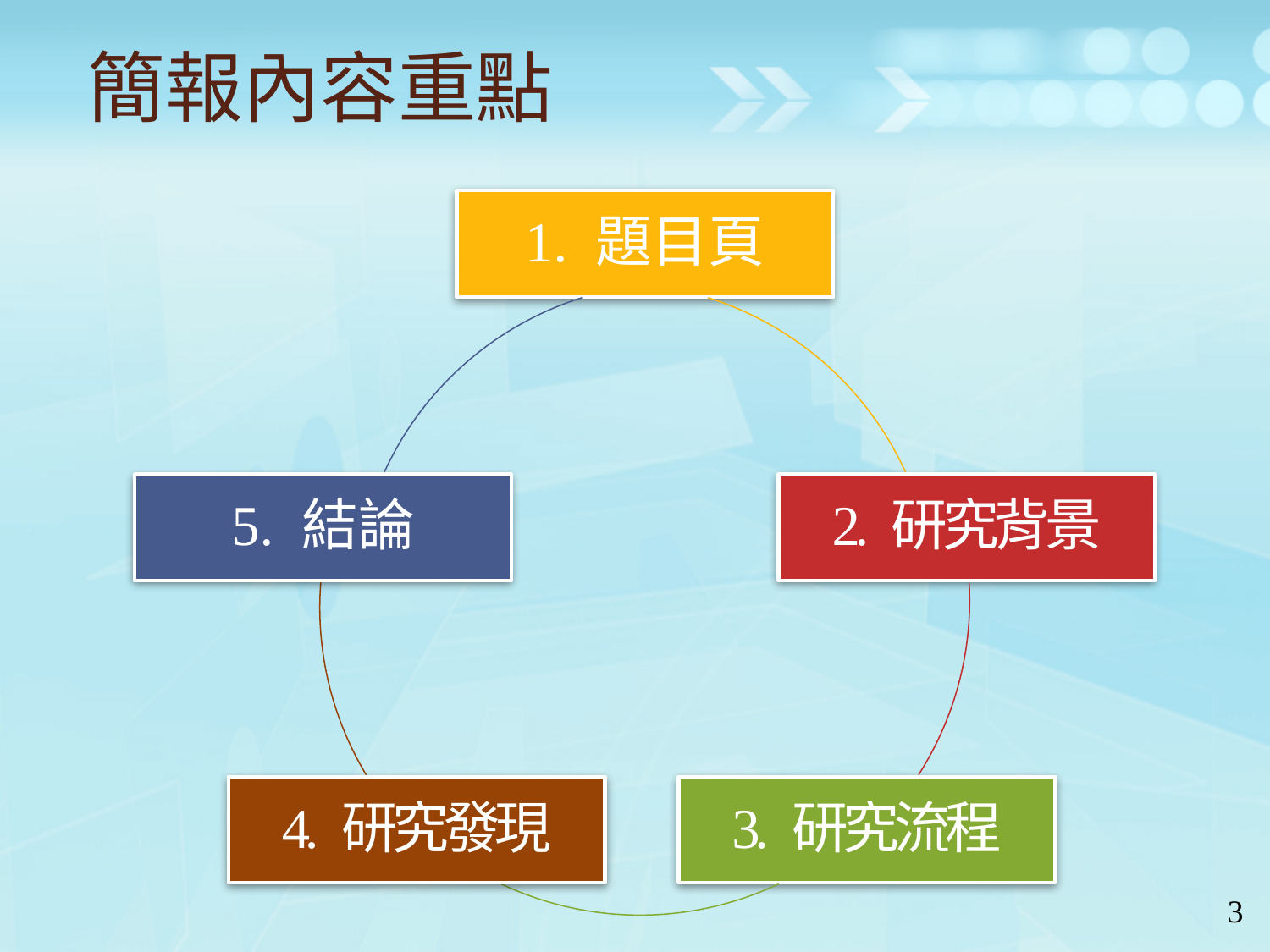

# 簡報內容重點
1. 題目頁
2. 研究背景
3. 研究流程
4. 研究發現
5. 結論
3